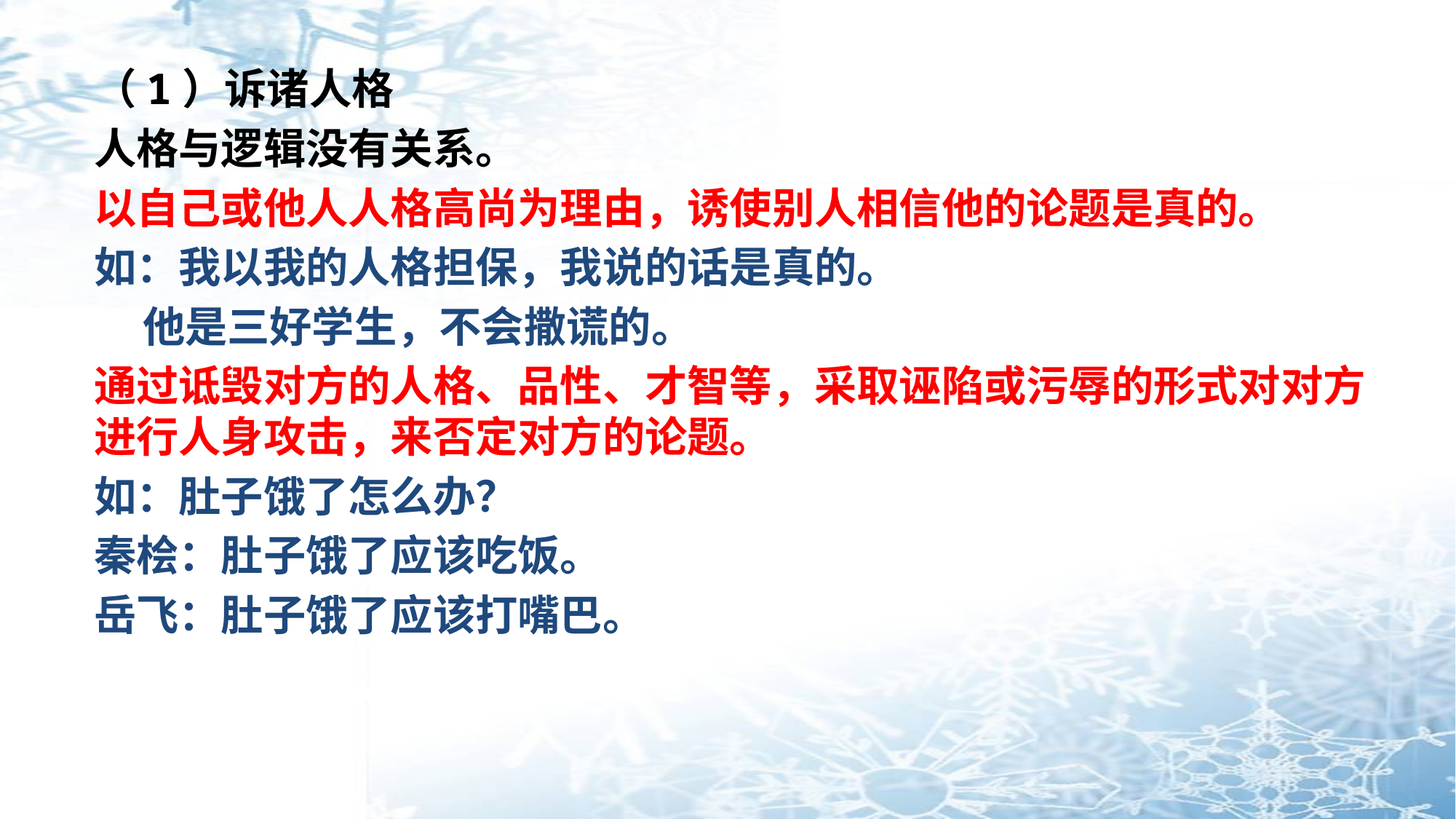

（1）诉诸人格
人格与逻辑没有关系。
以自己或他人人格高尚为理由，诱使别人相信他的论题是真的。
如：我以我的人格担保，我说的话是真的。
    他是三好学生，不会撒谎的。
通过诋毁对方的人格、品性、才智等，采取诬陷或污辱的形式对对方进行人身攻击，来否定对方的论题。
如：肚子饿了怎么办？
秦桧：肚子饿了应该吃饭。
岳飞：肚子饿了应该打嘴巴。